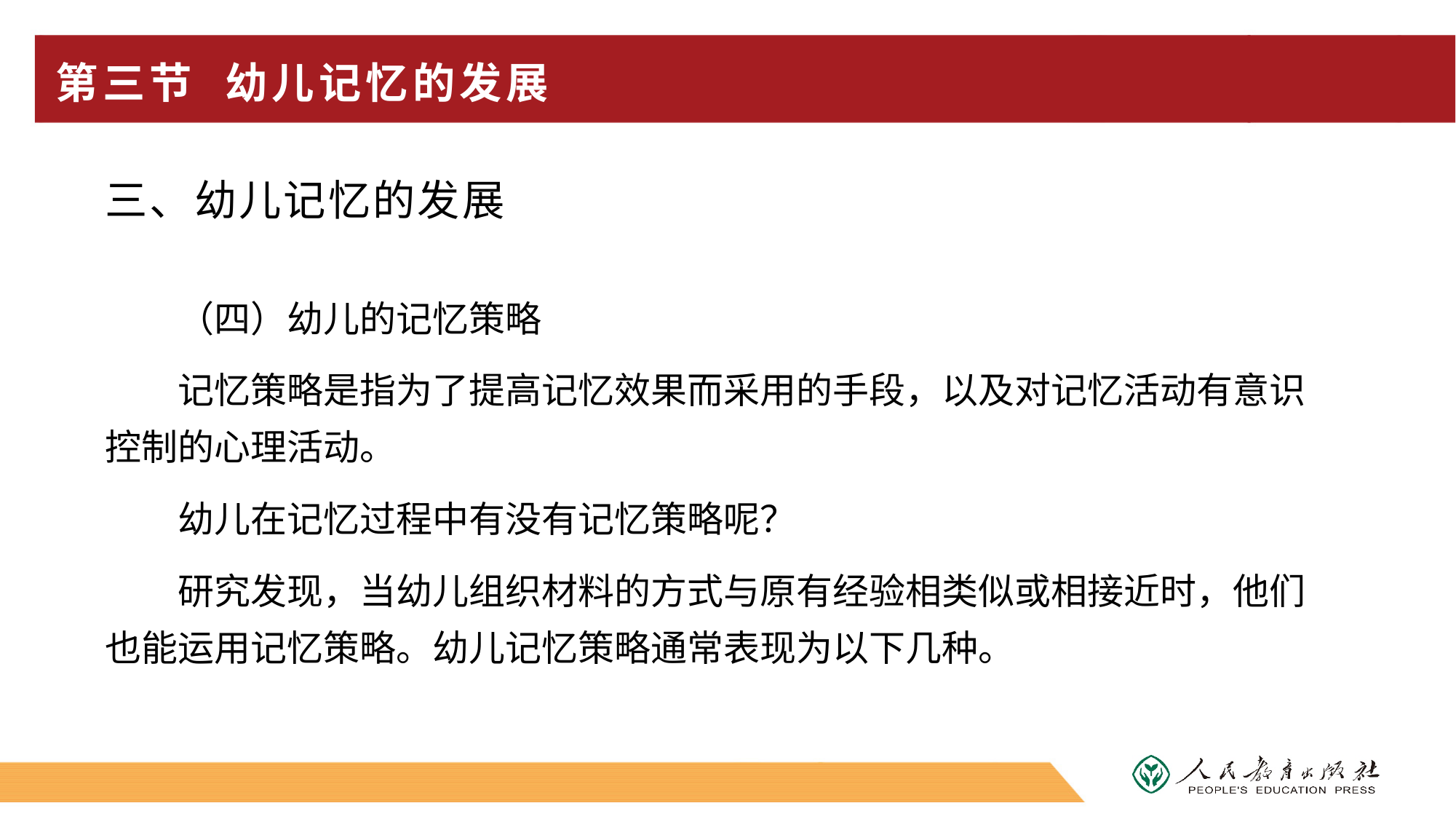

# 第三节  幼儿记忆的发展
三、幼儿记忆的发展
（四）幼儿的记忆策略
记忆策略是指为了提高记忆效果而采用的手段，以及对记忆活动有意识控制的心理活动。
幼儿在记忆过程中有没有记忆策略呢？
研究发现，当幼儿组织材料的方式与原有经验相类似或相接近时，他们也能运用记忆策略。幼儿记忆策略通常表现为以下几种。